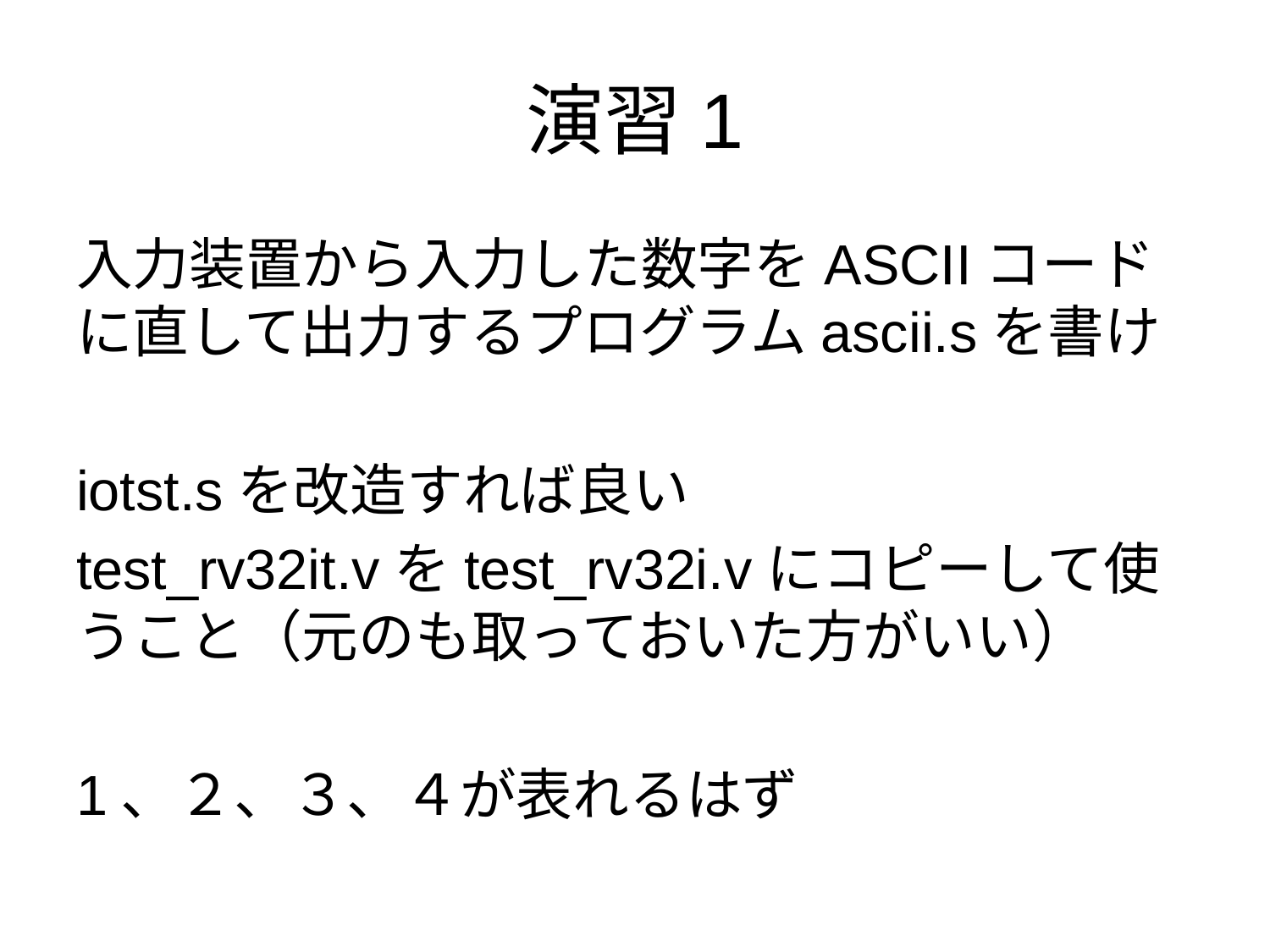

# 演習1
入力装置から入力した数字をASCIIコードに直して出力するプログラムascii.sを書け

iotst.sを改造すれば良い
test_rv32it.vをtest_rv32i.vにコピーして使うこと（元のも取っておいた方がいい）

1、２、３、４が表れるはず